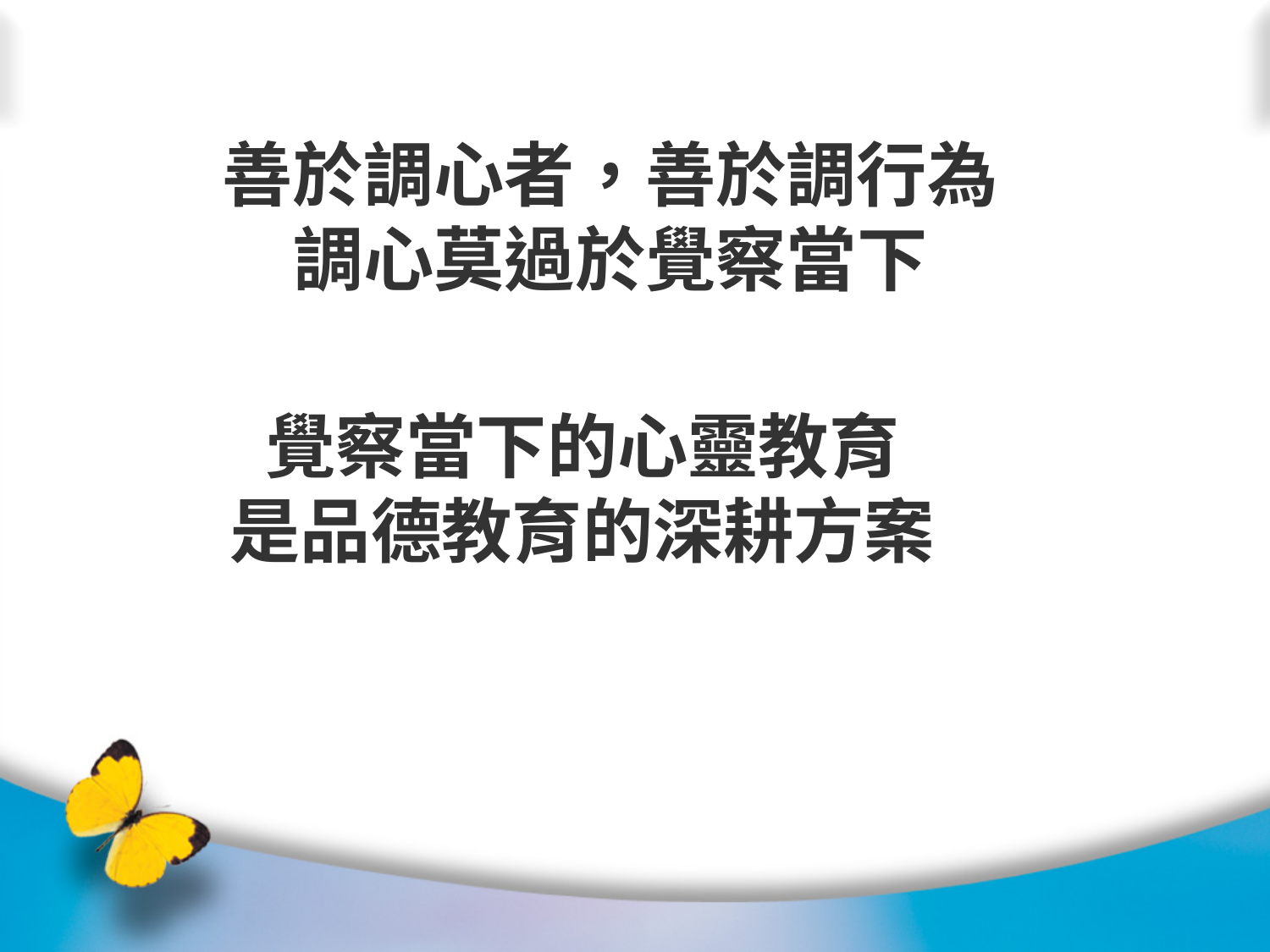

善於調心者，善於調行為
調心莫過於覺察當下

覺察當下的心靈教育
是品德教育的深耕方案